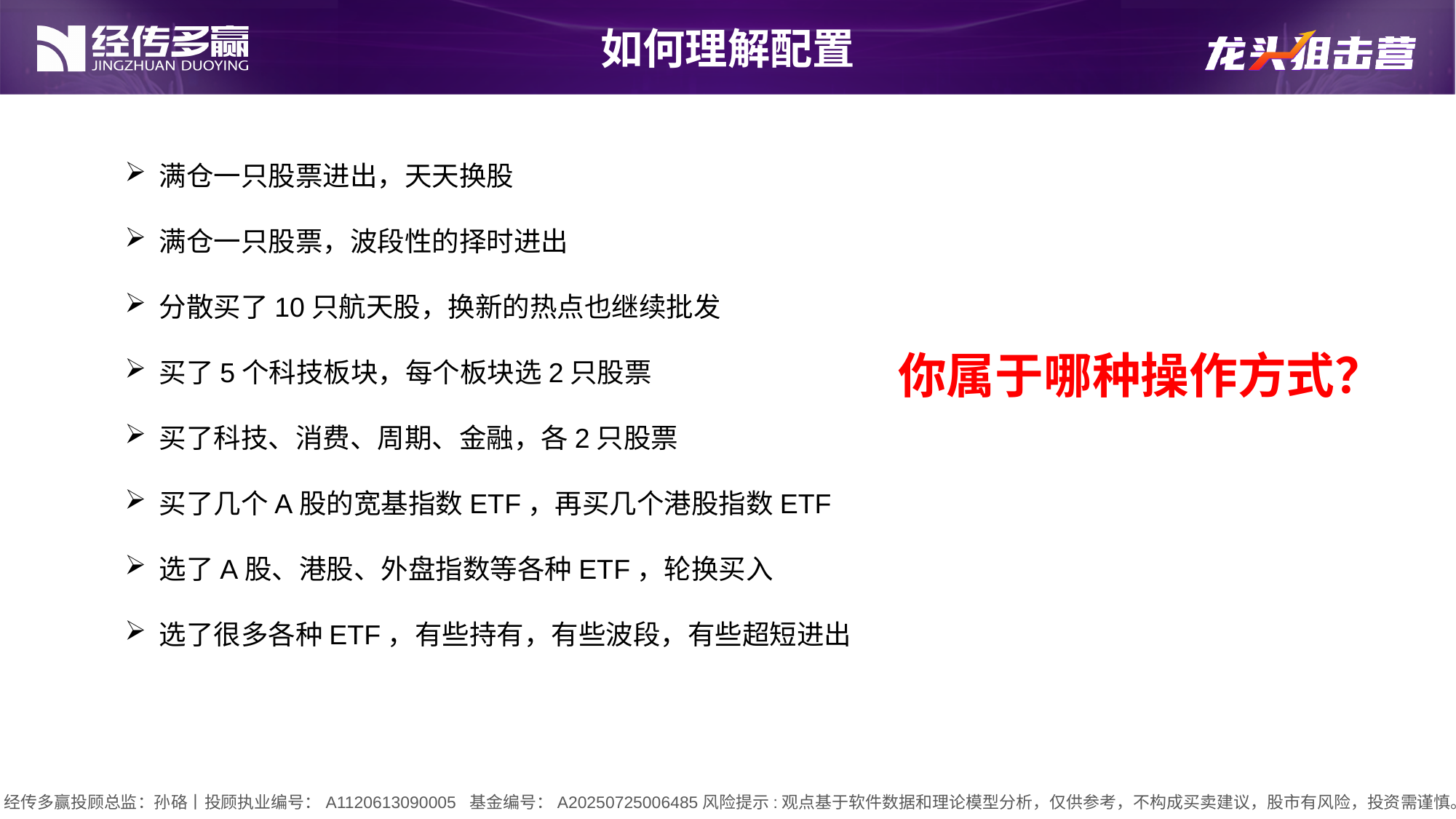

如何理解配置
满仓一只股票进出，天天换股

满仓一只股票，波段性的择时进出

分散买了10只航天股，换新的热点也继续批发

买了5个科技板块，每个板块选2只股票

买了科技、消费、周期、金融，各2只股票

买了几个A股的宽基指数ETF，再买几个港股指数ETF

选了A股、港股、外盘指数等各种ETF，轮换买入

选了很多各种ETF，有些持有，有些波段，有些超短进出
你属于哪种操作方式？